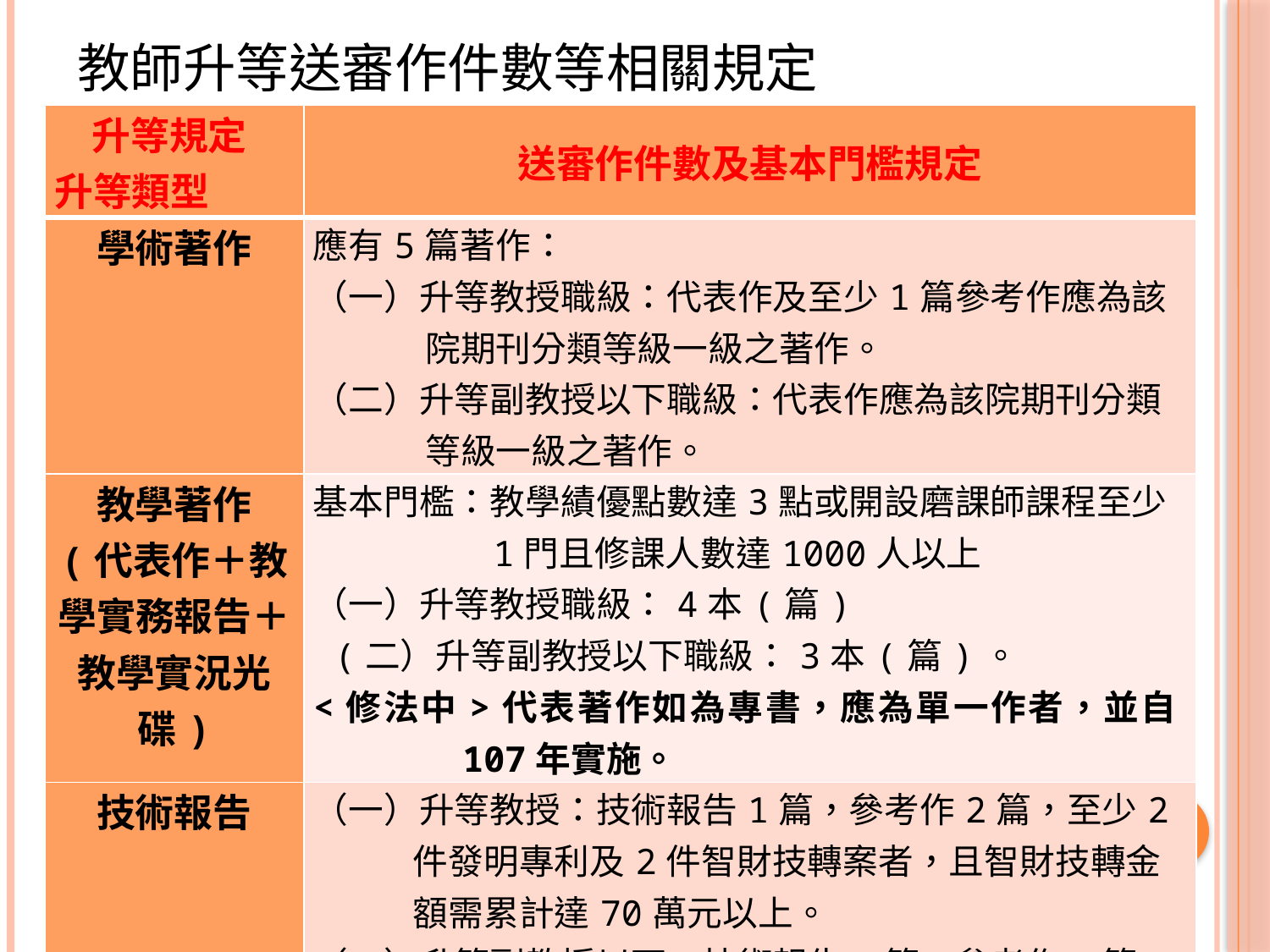

# 教師升等送審作件數等相關規定
| 升等規定 升等類型 | 送審作件數及基本門檻規定 |
| --- | --- |
| 學術著作 | 應有5篇著作： （一）升等教授職級：代表作及至少1篇參考作應為該院期刊分類等級一級之著作。 （二）升等副教授以下職級：代表作應為該院期刊分類等級一級之著作。 |
| 教學著作 (代表作＋教學實務報告＋教學實況光碟) | 基本門檻：教學績優點數達3點或開設磨課師課程至少1門且修課人數達1000人以上 （一）升等教授職級：4本(篇) (二）升等副教授以下職級：3本(篇)。 <修法中>代表著作如為專書，應為單一作者，並自107年實施。 |
| 技術報告 | （一）升等教授：技術報告1篇，參考作2篇，至少2件發明專利及2件智財技轉案者，且智財技轉金額需累計達70萬元以上。 （二）升等副教授以下：技術報告1篇，參考作1篇，至少2件發明專利及2件智財技轉案者，且智財技轉金額需累計達45萬元以上。 |
11